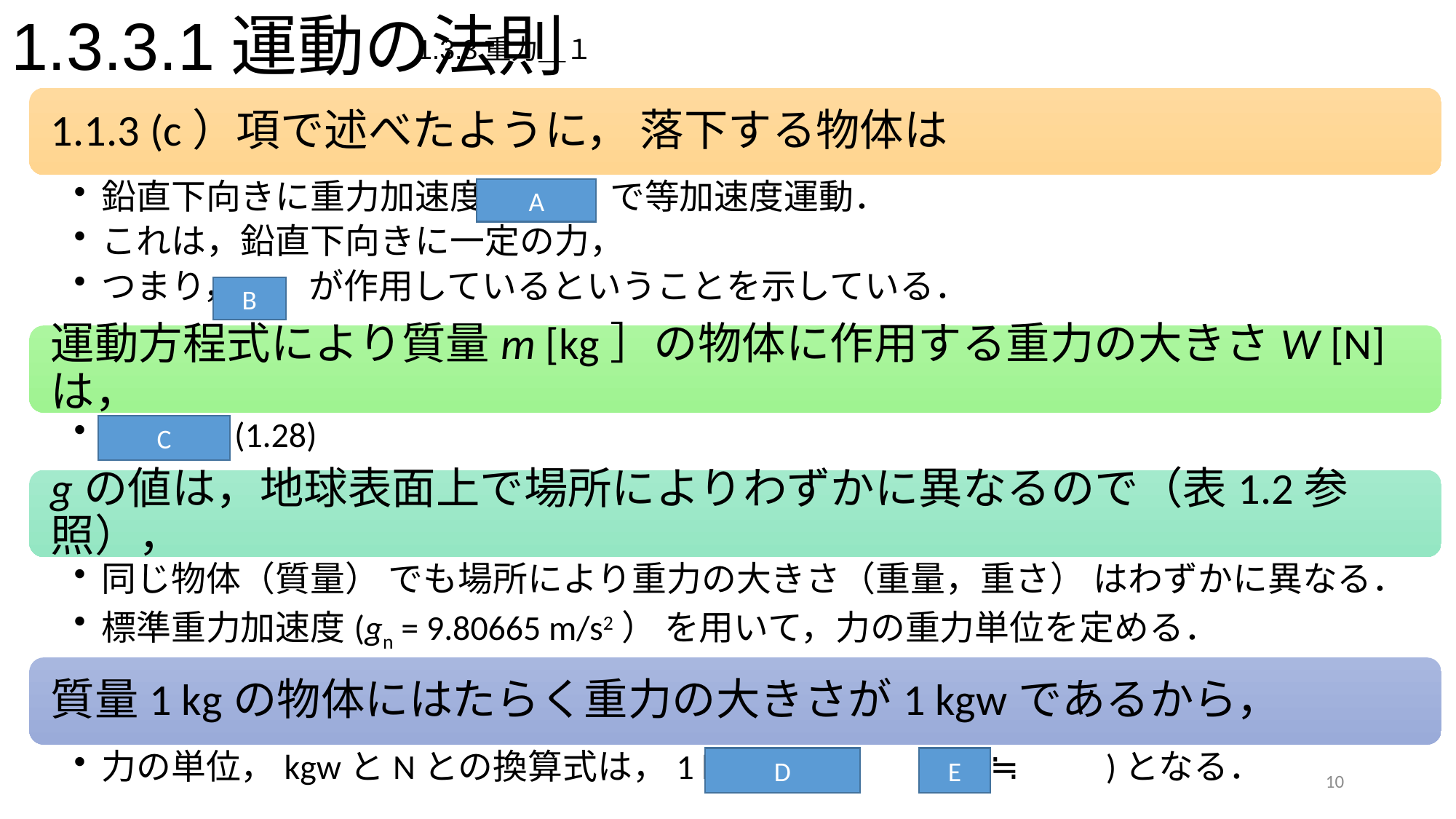

# 1.3.3.1運動の法則
1.3.3重力＿１
1.1.3 (c）項で述べたように， 落下する物体は
鉛直下向きに重力加速度                で等加速度運動．
これは，鉛直下向きに一定の力，
つまり，         が作用しているということを示している．
運動方程式により質量m [kg］の物体に作用する重力の大きさW [N] は，
                 (1.28)
gの値は，地球表面上で場所によりわずかに異なるので（表1.2参照），
同じ物体（質量） でも場所により重力の大きさ（重量，重さ） はわずかに異なる．
標準重力加速度(gn = 9.80665 m/s2） を用いて，力の重力単位を定める．
質量1 kgの物体にはたらく重力の大きさが1 kgwであるから，
力の単位，kgwとNとの換算式は，1 kgw                        （≒          )となる．
A
B
C
D
E
10